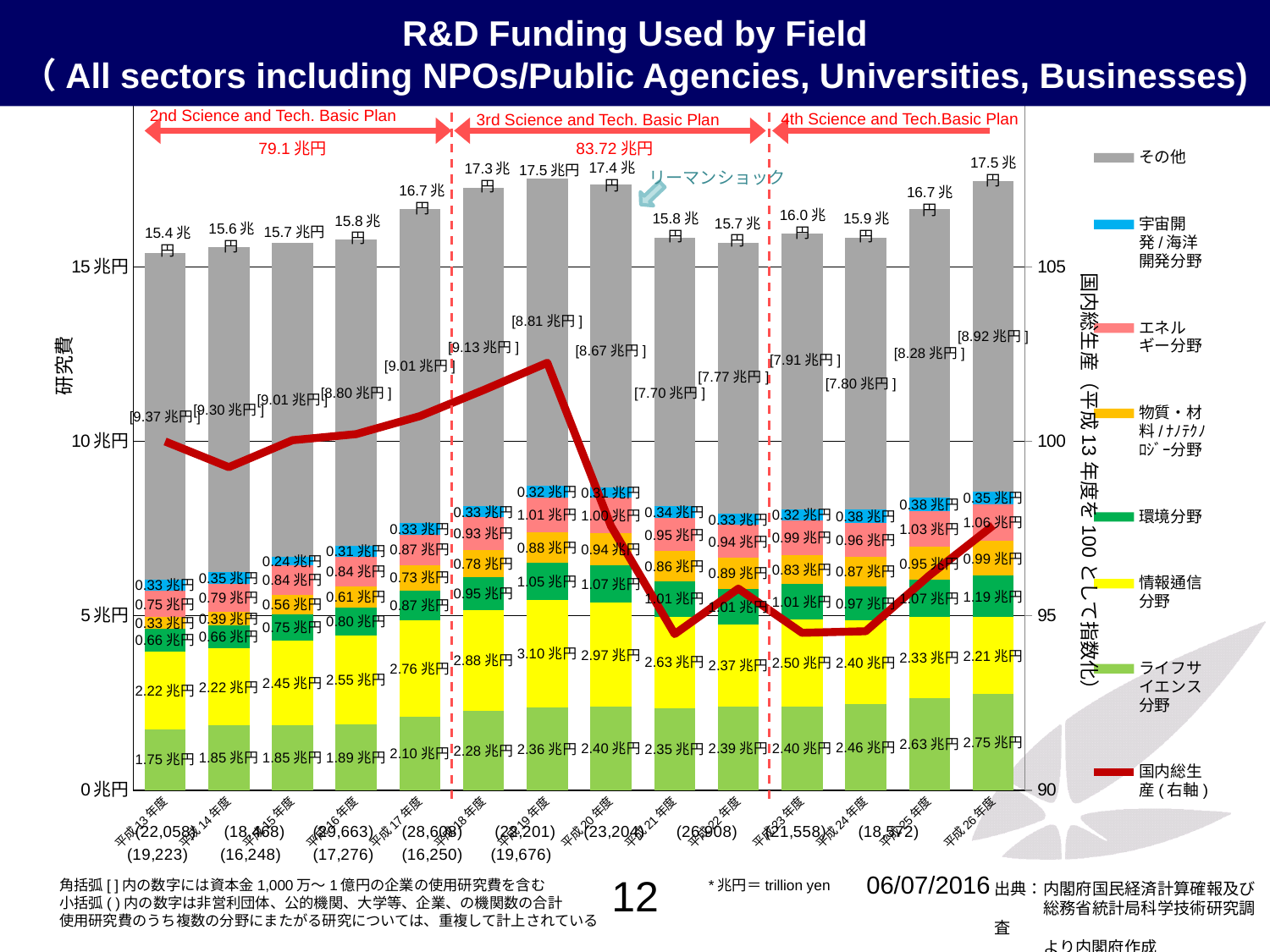

# R&D Funding Used by Field （All sectors including NPOs/Public Agencies, Universities, Businesses)

### Chart

| Category | ライフサイエンス分野 | 情報通信分野 | 環境分野 | 物質・材料/ﾅﾉﾃｸﾉﾛｼﾞｰ分野 | エネルギー分野 | 宇宙開発/海洋開発分野 | その他 | 国内総生産(右軸) |
|---|---|---|---|---|---|---|---|---|
| 平成13年度 | 1.75 | 2.22 | 0.66 | 0.33 | 0.75 | 0.33 | 9.370000000000003 | 100.0 |
| 平成14年度 | 1.85 | 2.22 | 0.66 | 0.39 | 0.79 | 0.35 | 9.3 | 99.2621642835531 |
| 平成15年度 | 1.85 | 2.45 | 0.75 | 0.56 | 0.84 | 0.24 | 9.01 | 100.0355782795898 |
| 平成16年度 | 1.89 | 2.55 | 0.8 | 0.61 | 0.84 | 0.31 | 8.8 | 100.2093238612061 |
| 平成17年度 | 2.1 | 2.76 | 0.87 | 0.73 | 0.87 | 0.33 | 9.010000000000002 | 100.7252786765916 |
| 平成18年度 | 2.28 | 2.88 | 0.95 | 0.78 | 0.93 | 0.33 | 9.129999999999997 | 101.4740968199595 |
| 平成19年度 | 2.36 | 3.1 | 1.05 | 0.88 | 1.01 | 0.32 | 8.81 | 102.2548257900072 |
| 平成20年度 | 2.4 | 2.97 | 1.07 | 0.94 | 1.0 | 0.31 | 8.670000000000002 | 97.57021278800966 |
| 平成21年度 | 2.35 | 2.63 | 1.01 | 0.86 | 0.95 | 0.34 | 7.699999999999998 | 94.47605850863026 |
| 平成22年度 | 2.39 | 2.37 | 1.01 | 0.89 | 0.94 | 0.33 | 7.769999999999999 | 95.77782490543353 |
| 平成23年度 | 2.4 | 2.5 | 1.01 | 0.83 | 0.99 | 0.32 | 7.91 | 94.51075978861122 |
| 平成24年度 | 2.46 | 2.4 | 0.97 | 0.87 | 0.96 | 0.38 | 7.8 | 94.5572407678849 |
| 平成25年度 | 2.63 | 2.33 | 1.07 | 0.95 | 1.03 | 0.38 | 8.280000000000001 | 96.15710730448986 |
| 平成26年度 | 2.75 | 2.21 | 1.19 | 0.99 | 1.06 | 0.35 | 8.920000000000002 | 97.59080234701041 |
       2nd Science and Tech. Basic Plan
4th Science and Tech.Basic Plan
3rd Science and Tech. Basic Plan

79.1兆円
83.72兆円
17.5兆円
17.5兆円
17.4兆円
リーマンショック
17.3兆円

16.7兆円
16.7兆円
16.0兆円
15.8兆円
15.9兆円
15.8兆円
15.7兆円
15.7兆円
15.6兆円
15.4兆円
研究費
国内総生産（平成13年度を100として指数化）
12
06/07/2016
角括弧[ ]内の数字には資本金1,000万～1億円の企業の使用研究費を含む                 　　　　　　　 *兆円＝trillion yen
小括弧( )内の数字は非営利団体、公的機関、大学等、企業、の機関数の合計
使用研究費のうち複数の分野にまたがる研究については、重複して計上されている
出典：内閣府国民経済計算確報及び
　　　総務省統計局科学技術研究調査
　　　より内閣府作成